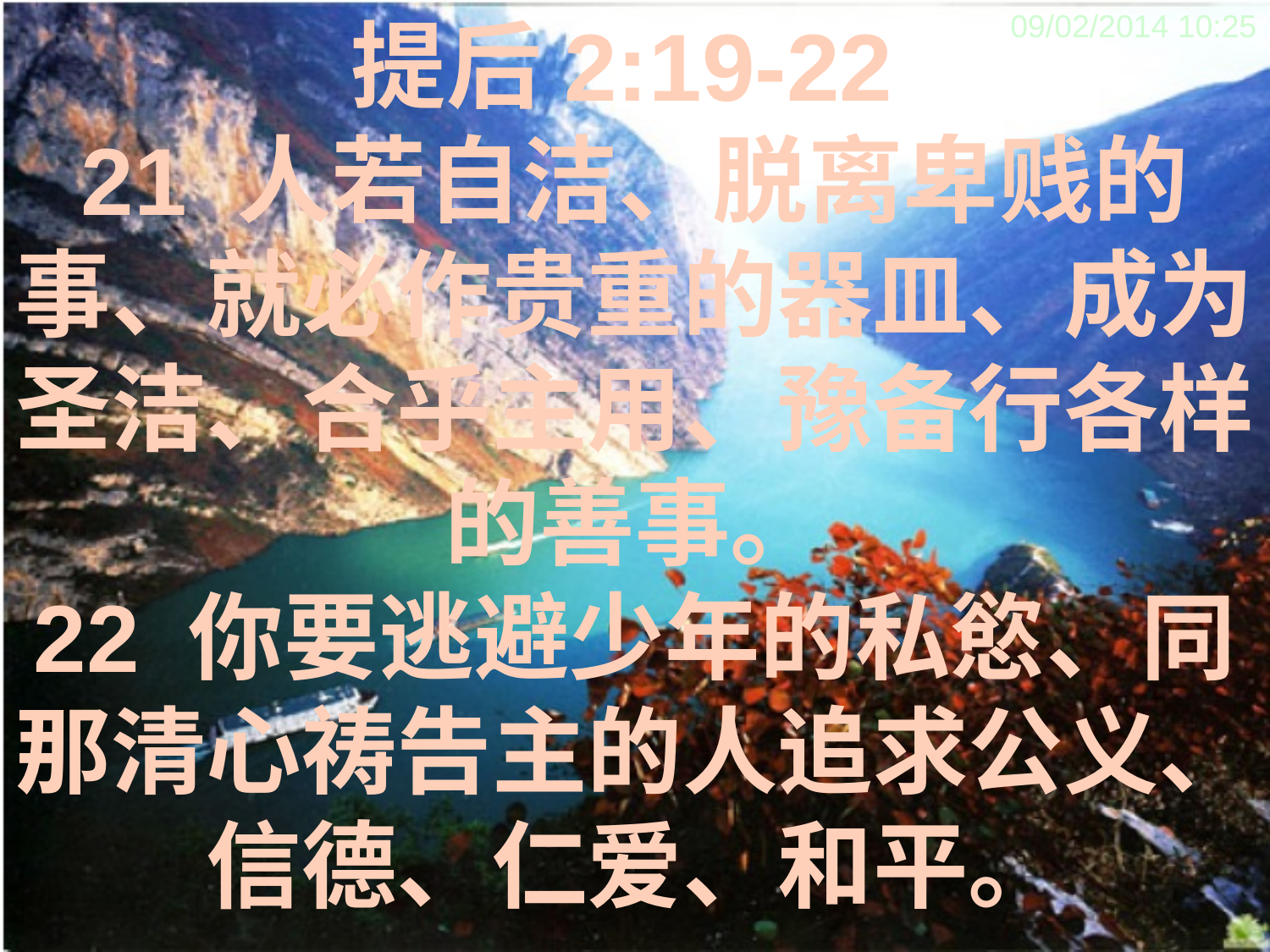

提后2:19-22
21 人若自洁、脱离卑贱的事、就必作贵重的器皿、成为圣洁、合乎主用、豫备行各样的善事。
22 你要逃避少年的私慾、同那清心祷告主的人追求公义、信德、仁爱、和平。
09/02/2014 10:25